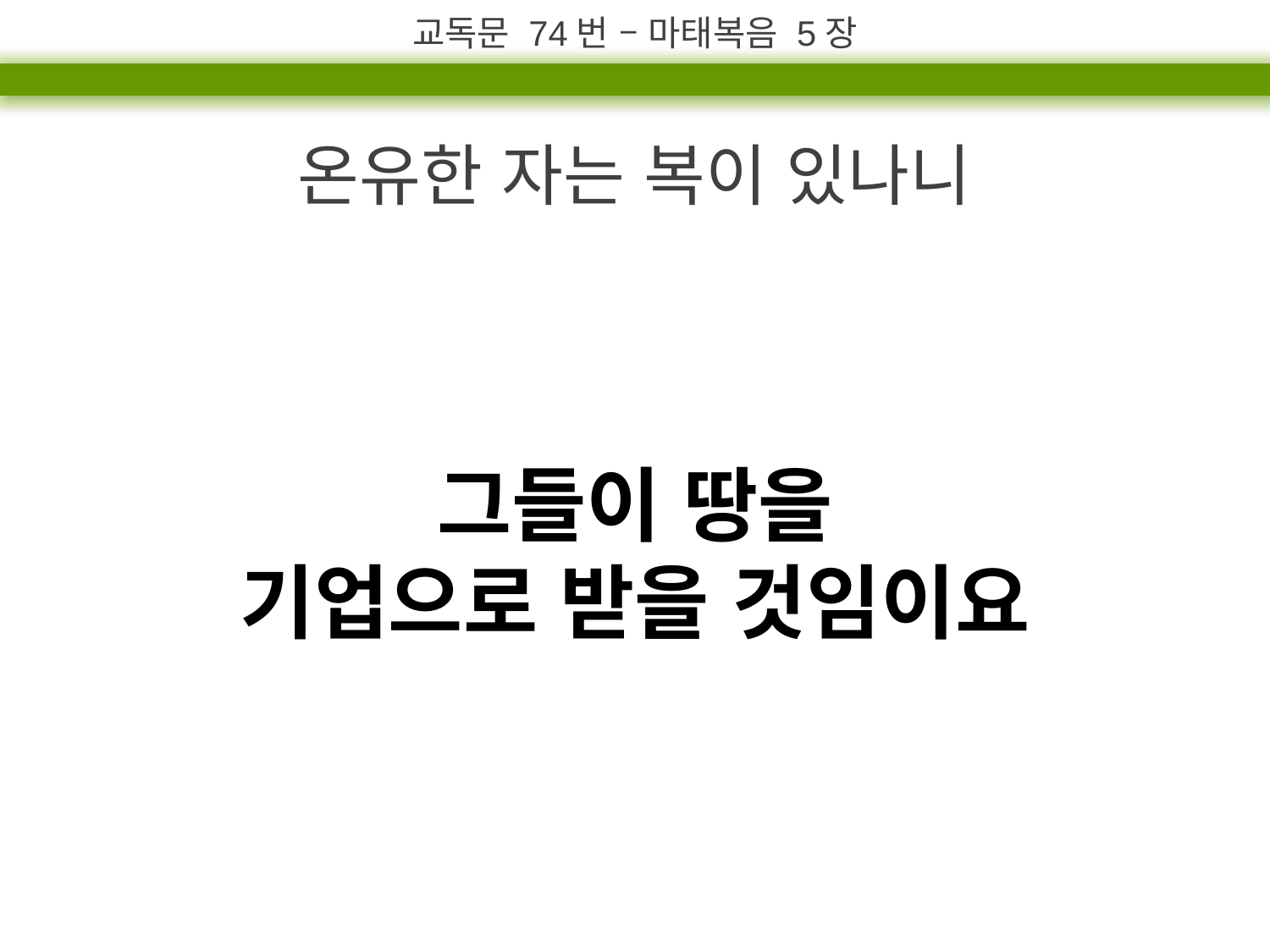

교독문 74번 – 마태복음 5장

온유한 자는 복이 있나니
그들이 땅을
기업으로 받을 것임이요